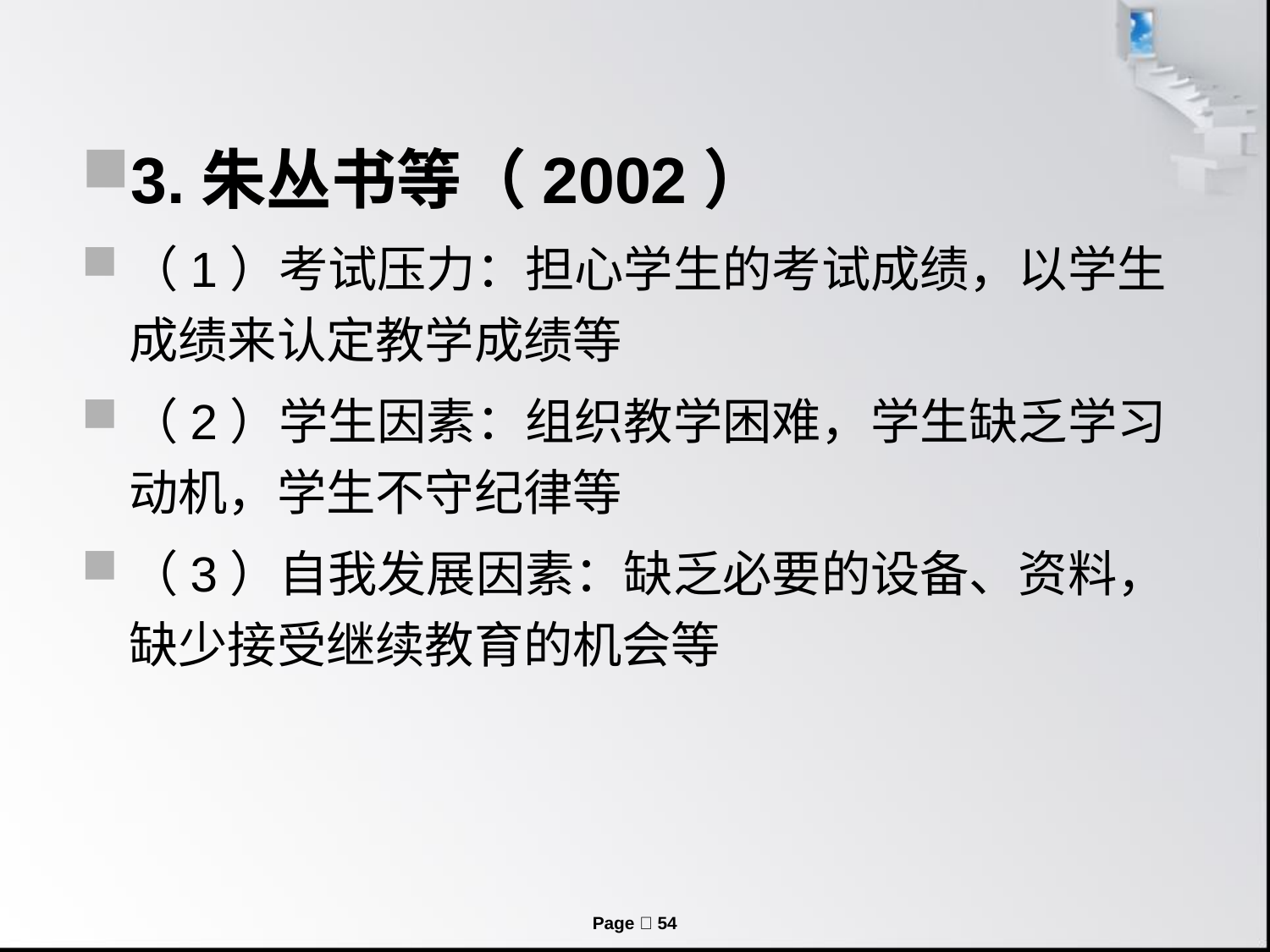

3.朱丛书等（2002）
（1）考试压力：担心学生的考试成绩，以学生成绩来认定教学成绩等
（2）学生因素：组织教学困难，学生缺乏学习动机，学生不守纪律等
（3）自我发展因素：缺乏必要的设备、资料，缺少接受继续教育的机会等